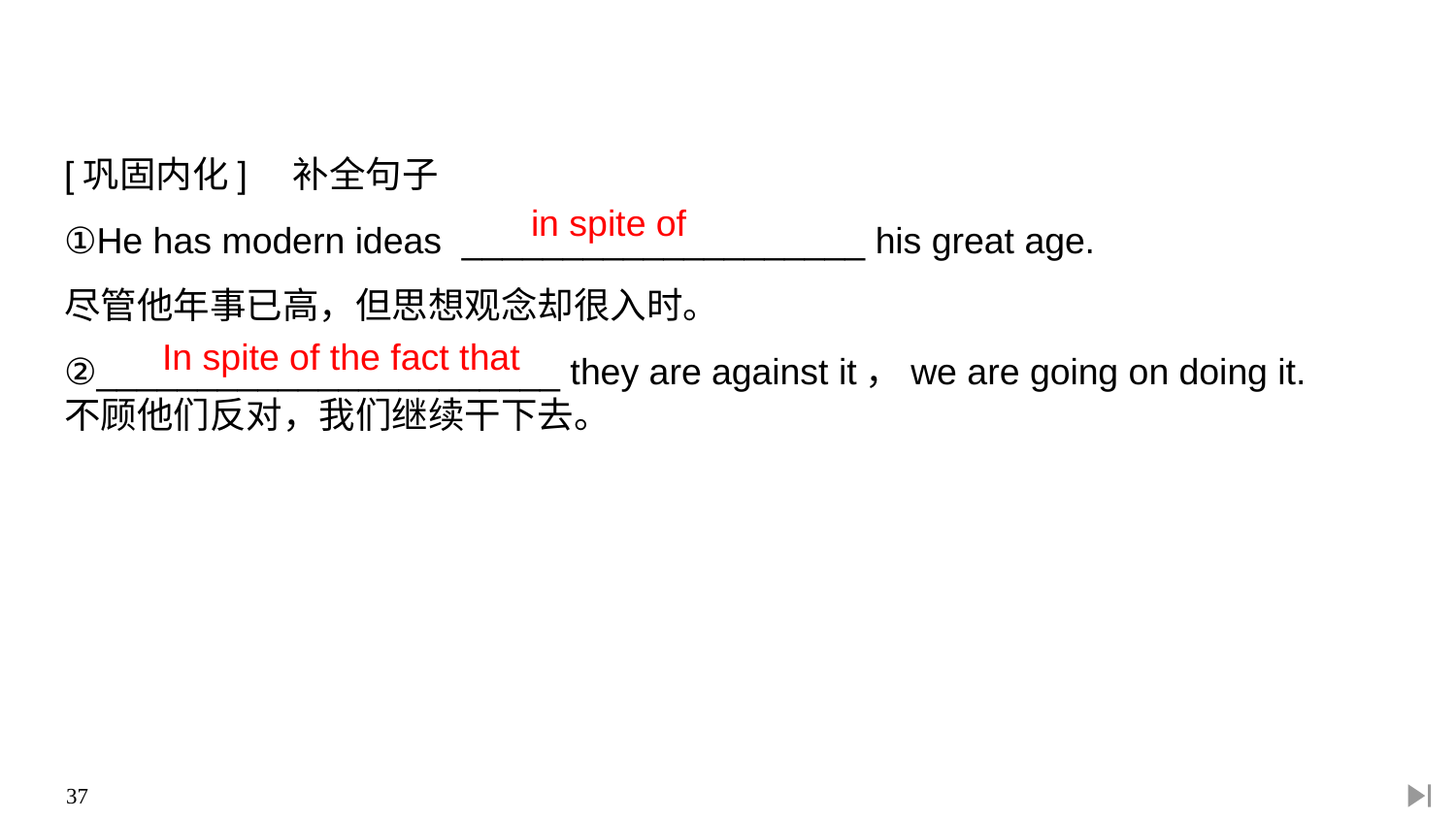

[巩固内化]　补全句子
①He has modern ideas  ____________________ his great age.
尽管他年事已高，但思想观念却很入时。
②_______________________ they are against it，we are going on doing it.
不顾他们反对，我们继续干下去。
in spite of
In spite of the fact that